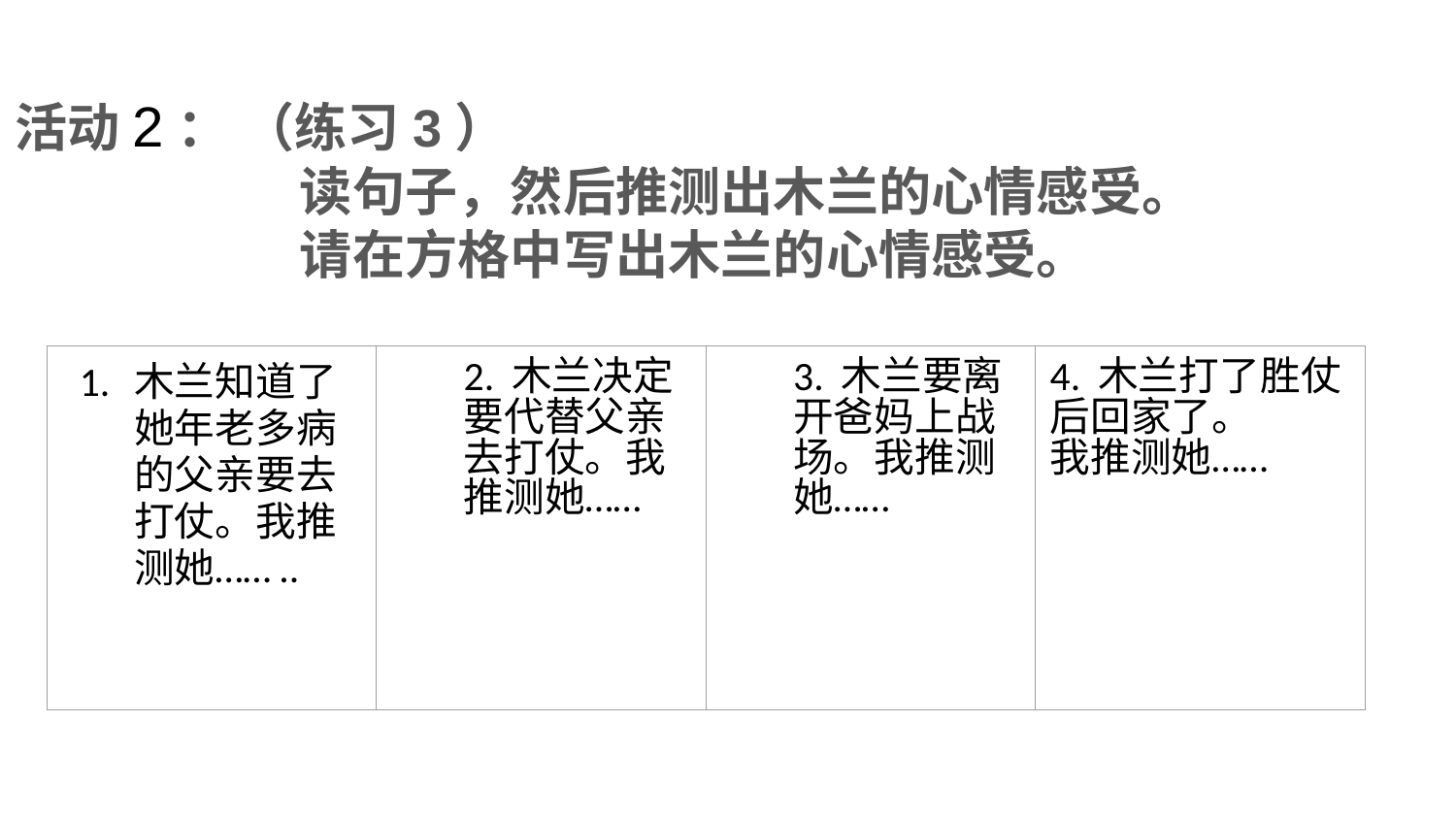

# 活动2： （练习3） 读句子，然后推测出木兰的心情感受。 请在方格中写出木兰的心情感受。
| 木兰知道了她年老多病的父亲要去打仗。我推测她…….. | 2. 木兰决定要代替父亲去打仗。我推测她…… | 3. 木兰要离开爸妈上战场。我推测她…… | 4. 木兰打了胜仗后回家了。 我推测她…… |
| --- | --- | --- | --- |